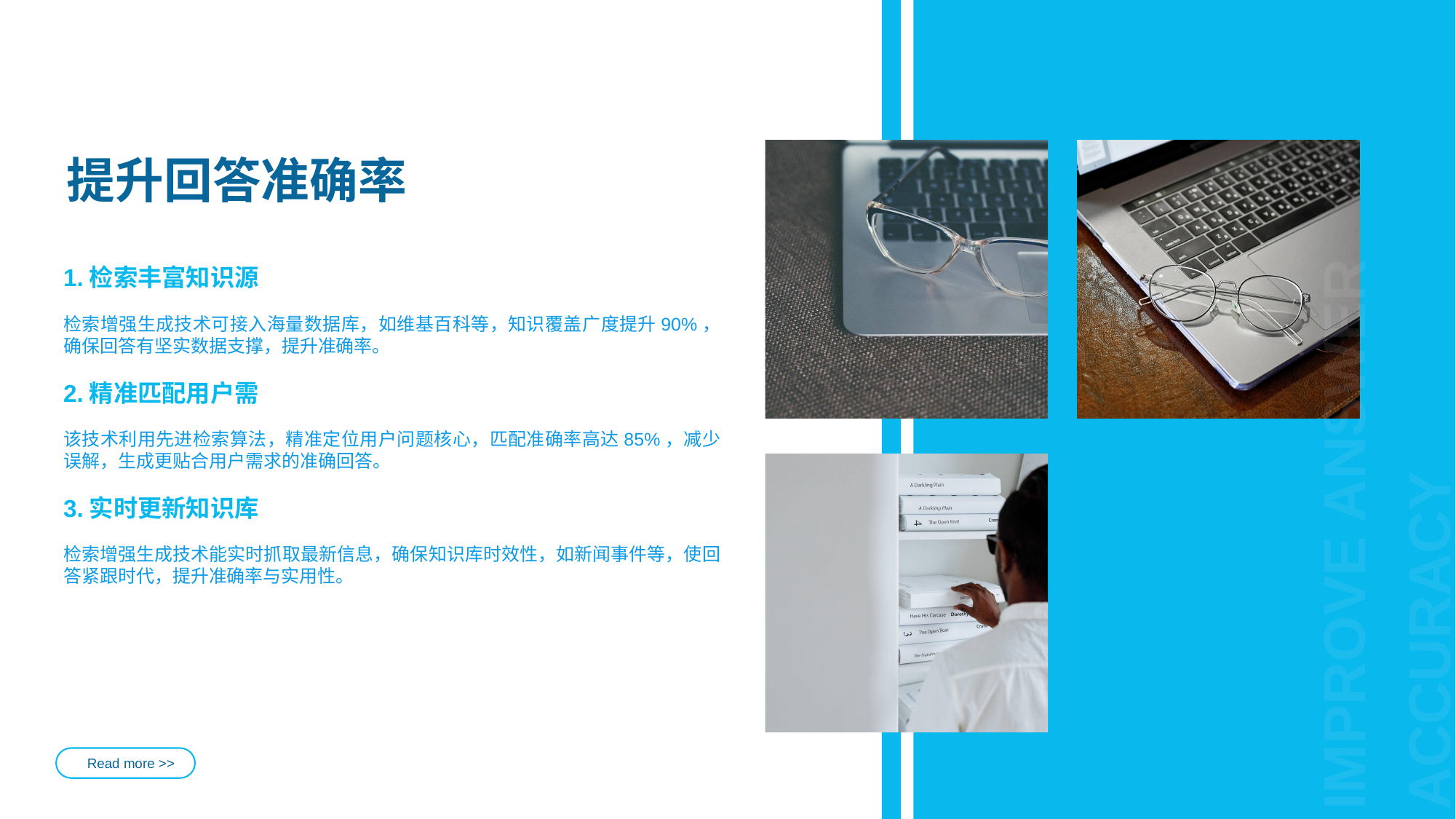

提升回答准确率

1.检索丰富知识源
检索增强生成技术可接入海量数据库，如维基百科等，知识覆盖广度提升90%，确保回答有坚实数据支撑，提升准确率。
2.精准匹配用户需
该技术利用先进检索算法，精准定位用户问题核心，匹配准确率高达85%，减少误解，生成更贴合用户需求的准确回答。
3.实时更新知识库
检索增强生成技术能实时抓取最新信息，确保知识库时效性，如新闻事件等，使回答紧跟时代，提升准确率与实用性。
Improve answer accuracy

Read more >>